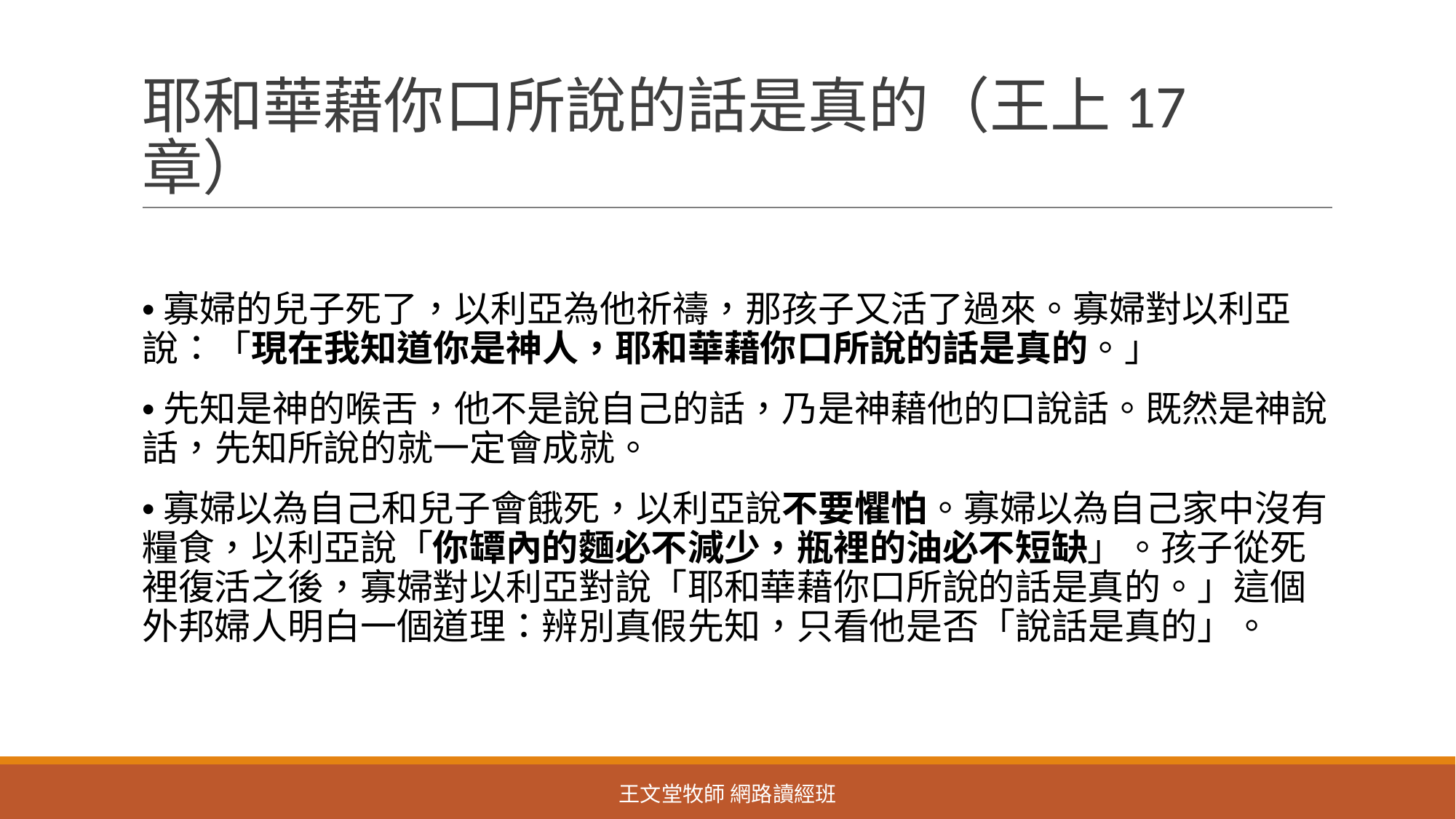

# 耶和華藉你口所說的話是真的（王上17 章）

•寡婦的兒子死了，以利亞為他祈禱，那孩子又活了過來。寡婦對以利亞說：「現在我知道你是神人，耶和華藉你口所說的話是真的。」
•先知是神的喉舌，他不是說自己的話，乃是神藉他的口說話。既然是神說話，先知所說的就一定會成就。
•寡婦以為自己和兒子會餓死，以利亞說不要懼怕。寡婦以為自己家中沒有糧食，以利亞說「你罈內的麵必不減少，瓶裡的油必不短缺」。孩子從死裡復活之後，寡婦對以利亞對說「耶和華藉你口所說的話是真的。」這個外邦婦人明白一個道理：辨別真假先知，只看他是否「說話是真的」。
王文堂牧師 網路讀經班